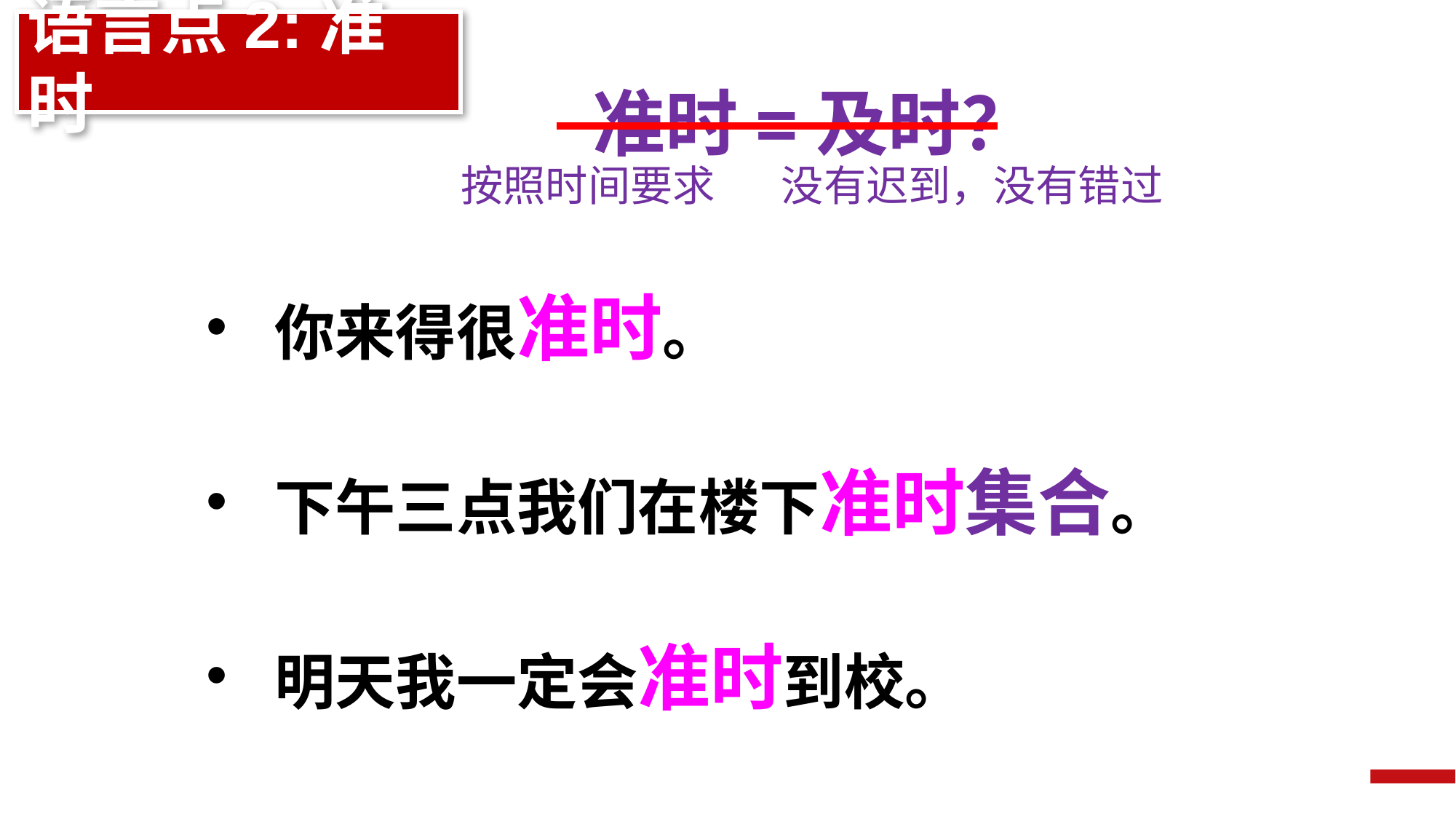

语言点2:准时
准时=及时？
按照时间要求
没有迟到，没有错过
你来得很准时。
下午三点我们在楼下准时集合。
明天我一定会准时到校。